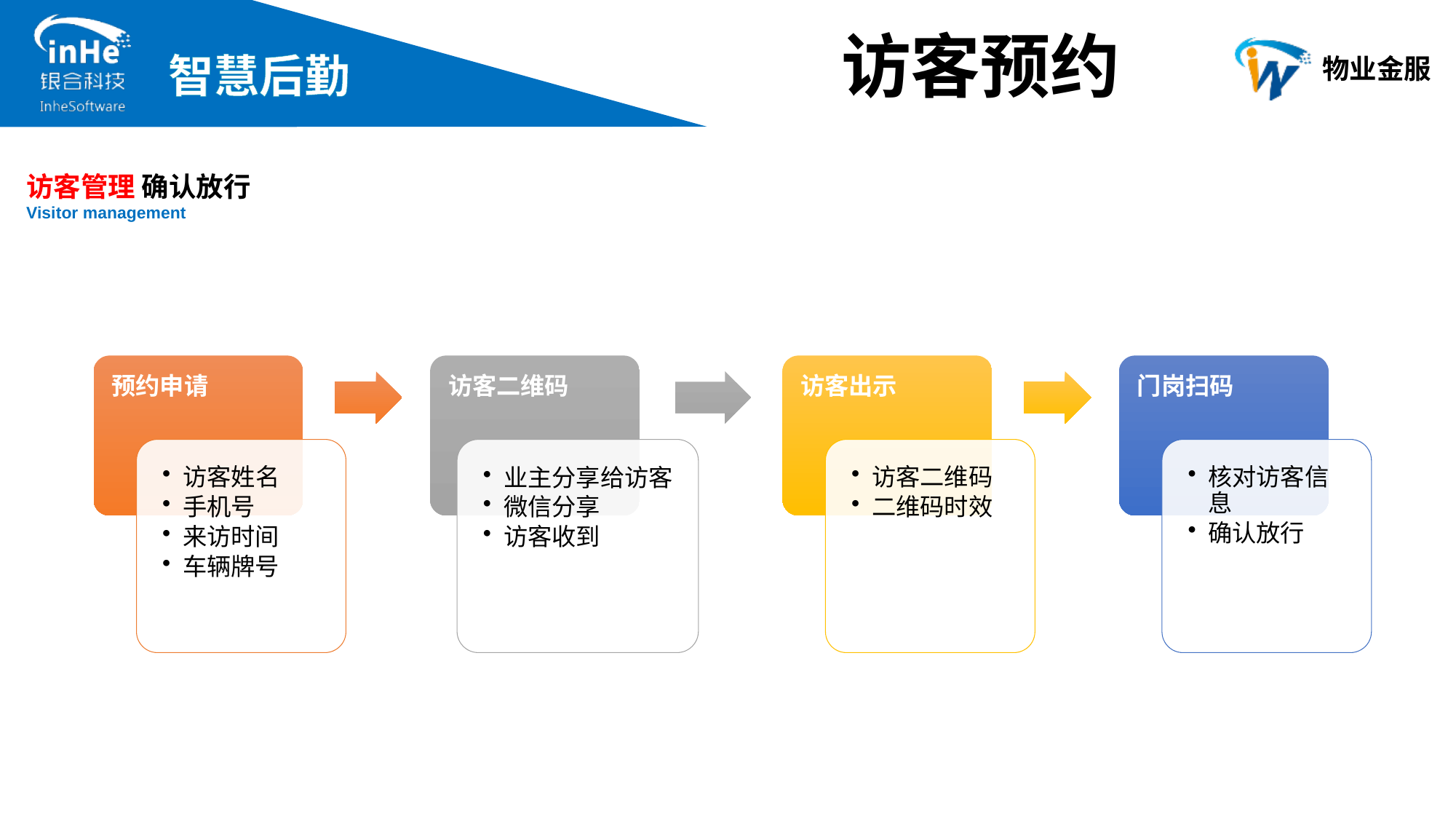

访客预约
访客管理 确认放行
Visitor management
预约申请
访客姓名
手机号
来访时间
车辆牌号

访客二维码
业主分享给访客
微信分享
访客收到

访客出示
访客二维码
二维码时效

门岗扫码
核对访客信息
确认放行